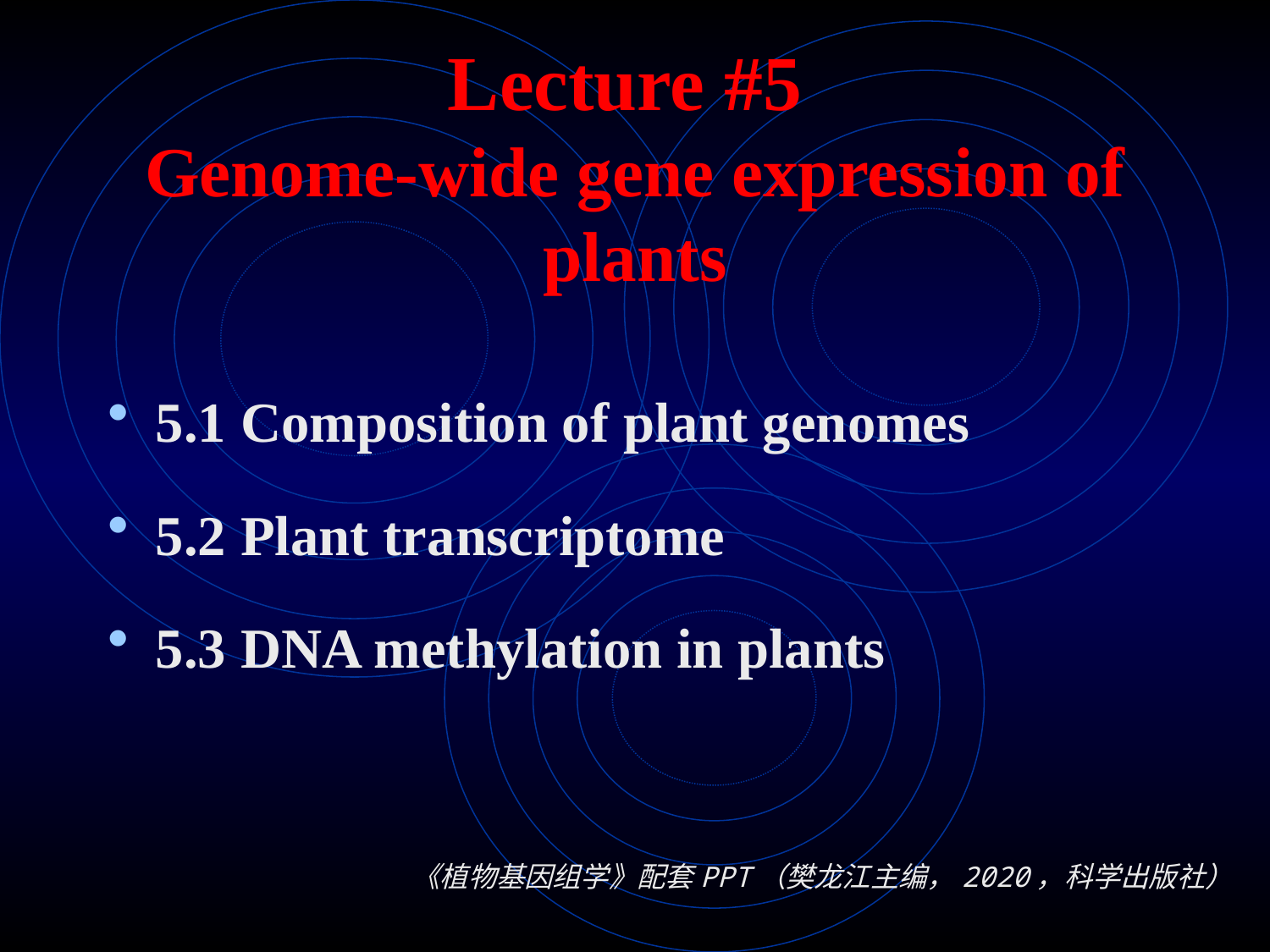

# Lecture #5 Genome-wide gene expression of plants
5.1 Composition of plant genomes
5.2 Plant transcriptome
5.3 DNA methylation in plants

《植物基因组学》配套PPT（樊龙江主编，2020，科学出版社）